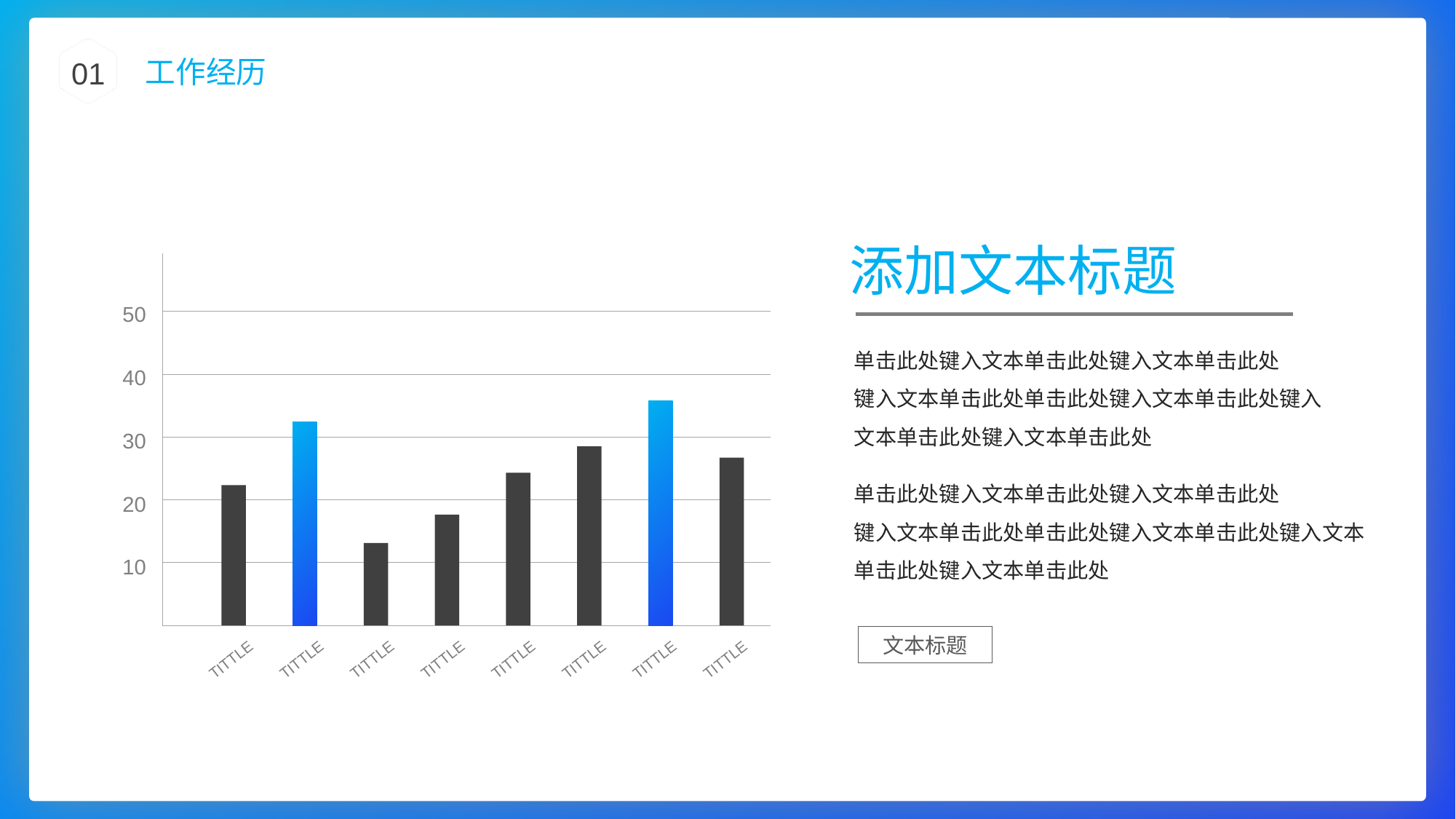

BY YUSHEN

01
工作经历
添加文本标题
单击此处键入文本单击此处键入文本单击此处
键入文本单击此处单击此处键入文本单击此处键入文本单击此处键入文本单击此处
单击此处键入文本单击此处键入文本单击此处
键入文本单击此处单击此处键入文本单击此处键入文本单击此处键入文本单击此处
文本标题
50
40

30

20

10
TITTLE
TITTLE
TITTLE
TITTLE
TITTLE
TITTLE
TITTLE
TITTLE